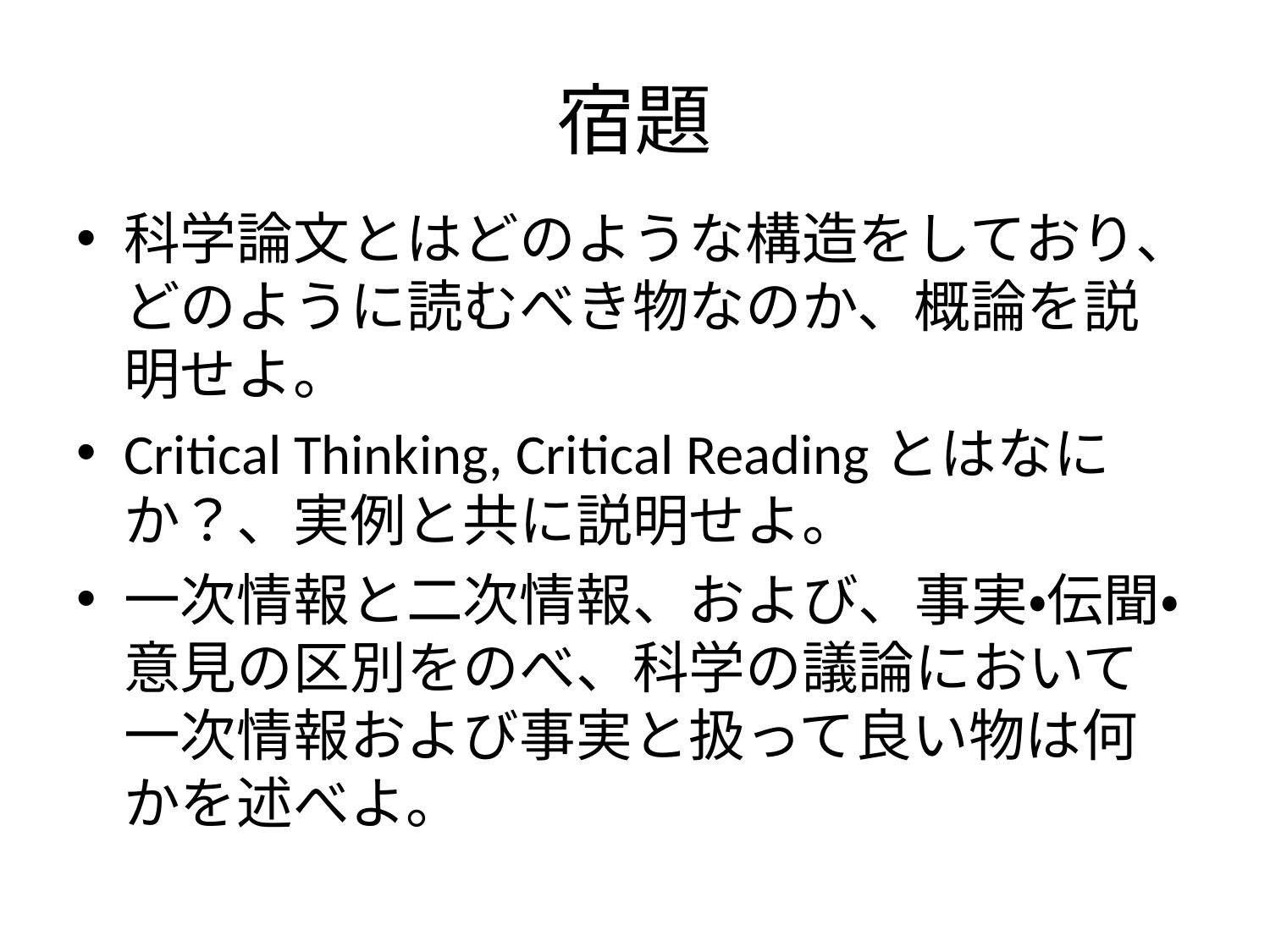

# 宿題
科学論文とはどのような構造をしており、どのように読むべき物なのか、概論を説明せよ。
Critical Thinking, Critical Readingとはなにか？、実例と共に説明せよ。
一次情報と二次情報、および、事実・伝聞・意見の区別をのべ、科学の議論において一次情報および事実と扱って良い物は何かを述べよ。